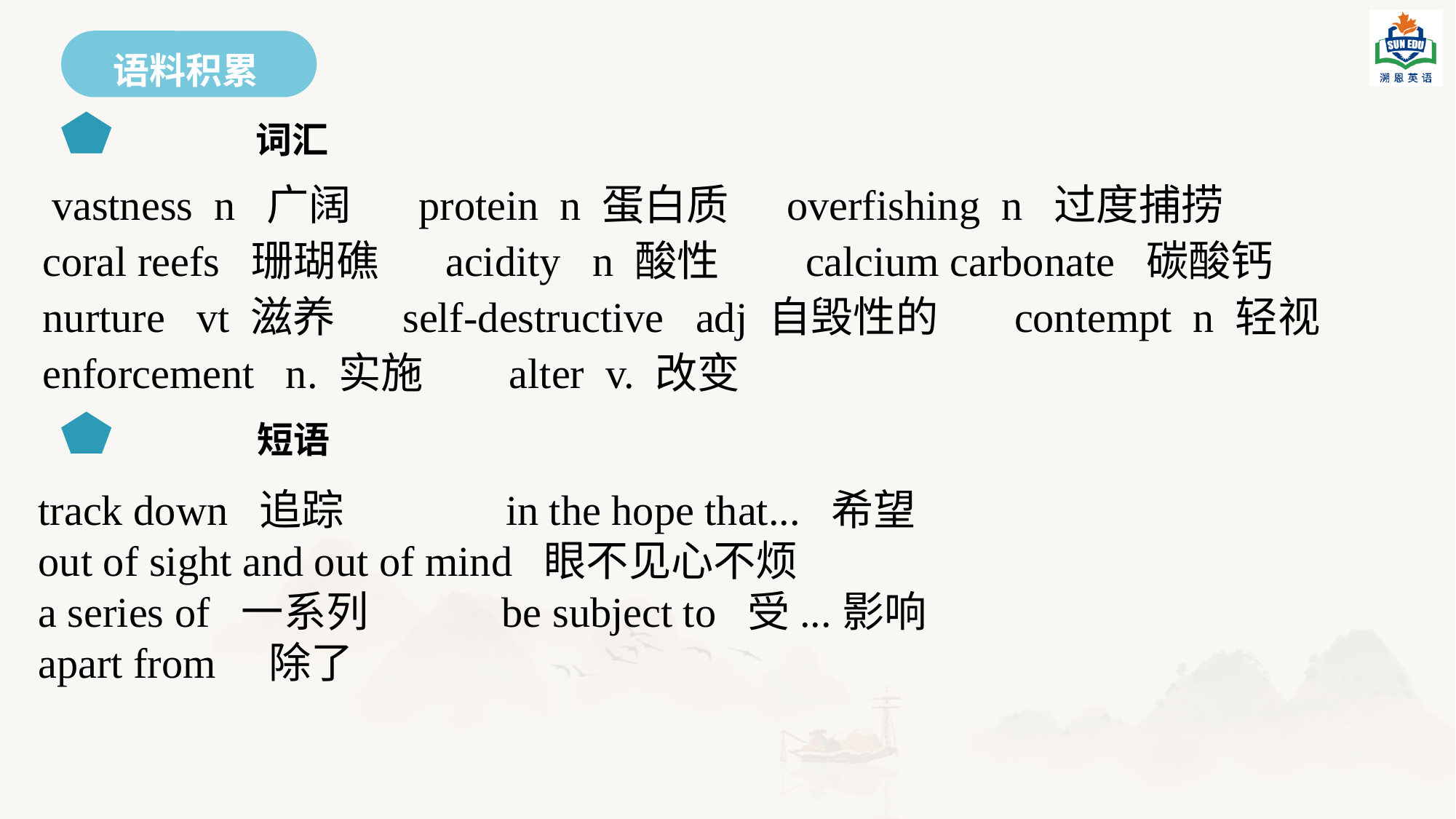

语料积累

 词汇
 vastness  n  广阔      protein  n 蛋白质     overfishing  n  过度捕捞
coral reefs  珊瑚礁      acidity   n 酸性        calcium carbonate  碳酸钙
nurture   vt 滋养      self-destructive   adj 自毁性的       contempt  n 轻视
enforcement   n. 实施        alter  v. 改变

短语
track down  追踪                in the hope that...  希望
out of sight and out of mind  眼不见心不烦
a series of  一系列             be subject to  受...影响
apart from    除了